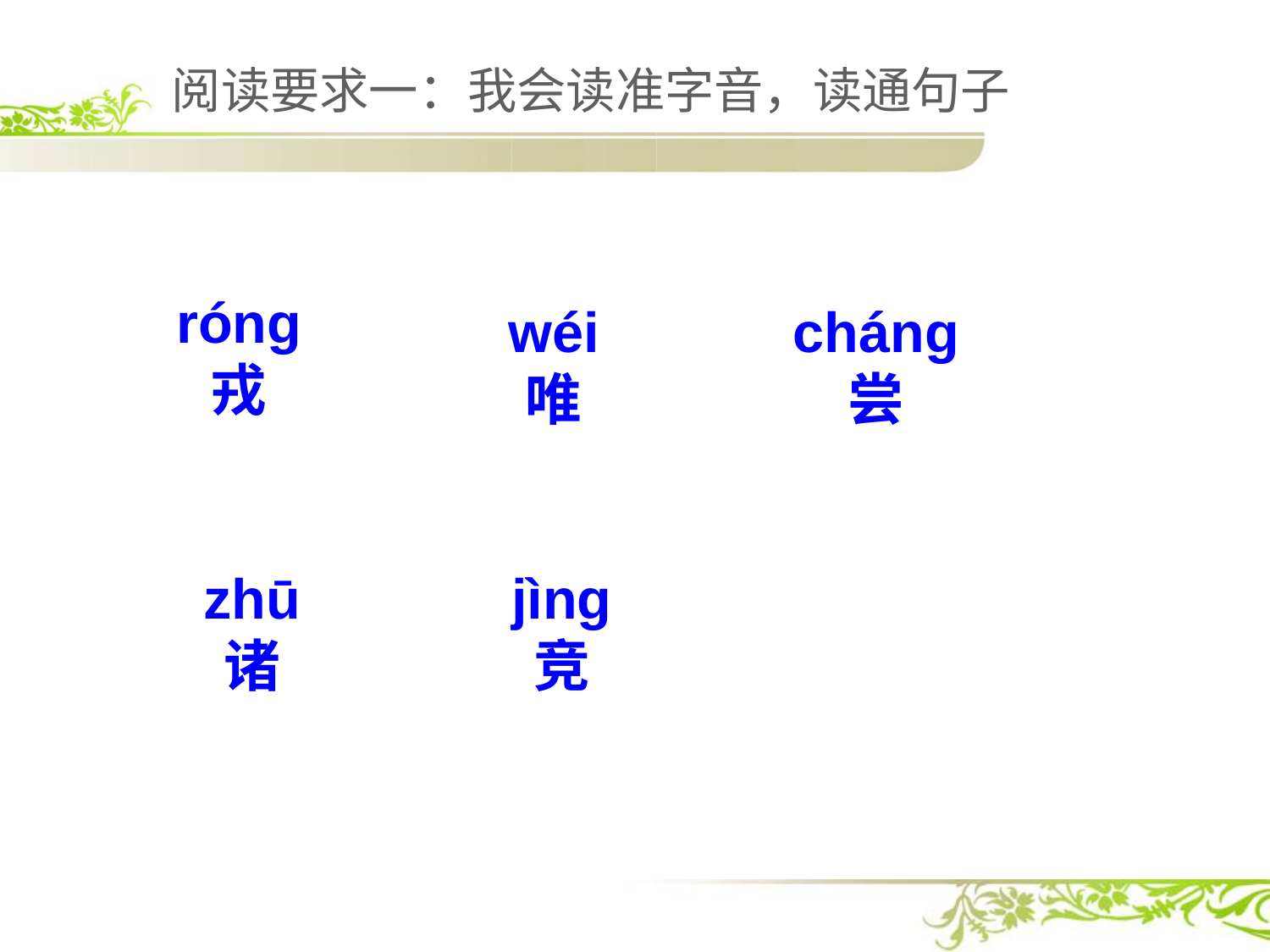

阅读要求一：我会读准字音，读通句子
rónɡ
戎
wéi
唯
cháng
尝
zhū
诸
jìnɡ
竞